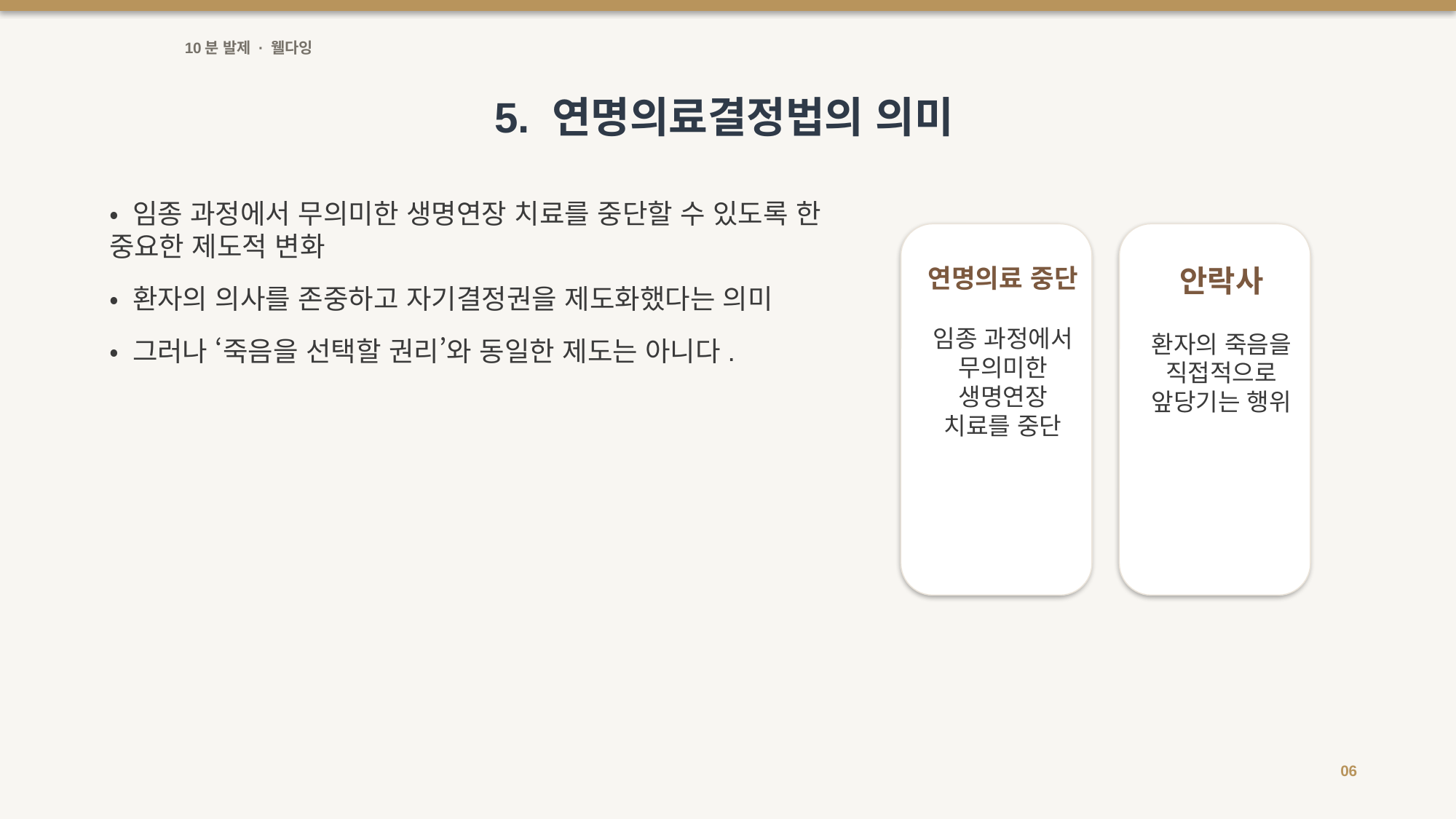

10분 발제 · 웰다잉
5. 연명의료결정법의 의미
• 임종 과정에서 무의미한 생명연장 치료를 중단할 수 있도록 한 중요한 제도적 변화
• 환자의 의사를 존중하고 자기결정권을 제도화했다는 의미
• 그러나 ‘죽음을 선택할 권리’와 동일한 제도는 아니다.

연명의료 중단
임종 과정에서
무의미한 생명연장 치료를 중단
안락사
환자의 죽음을
직접적으로 앞당기는 행위
06